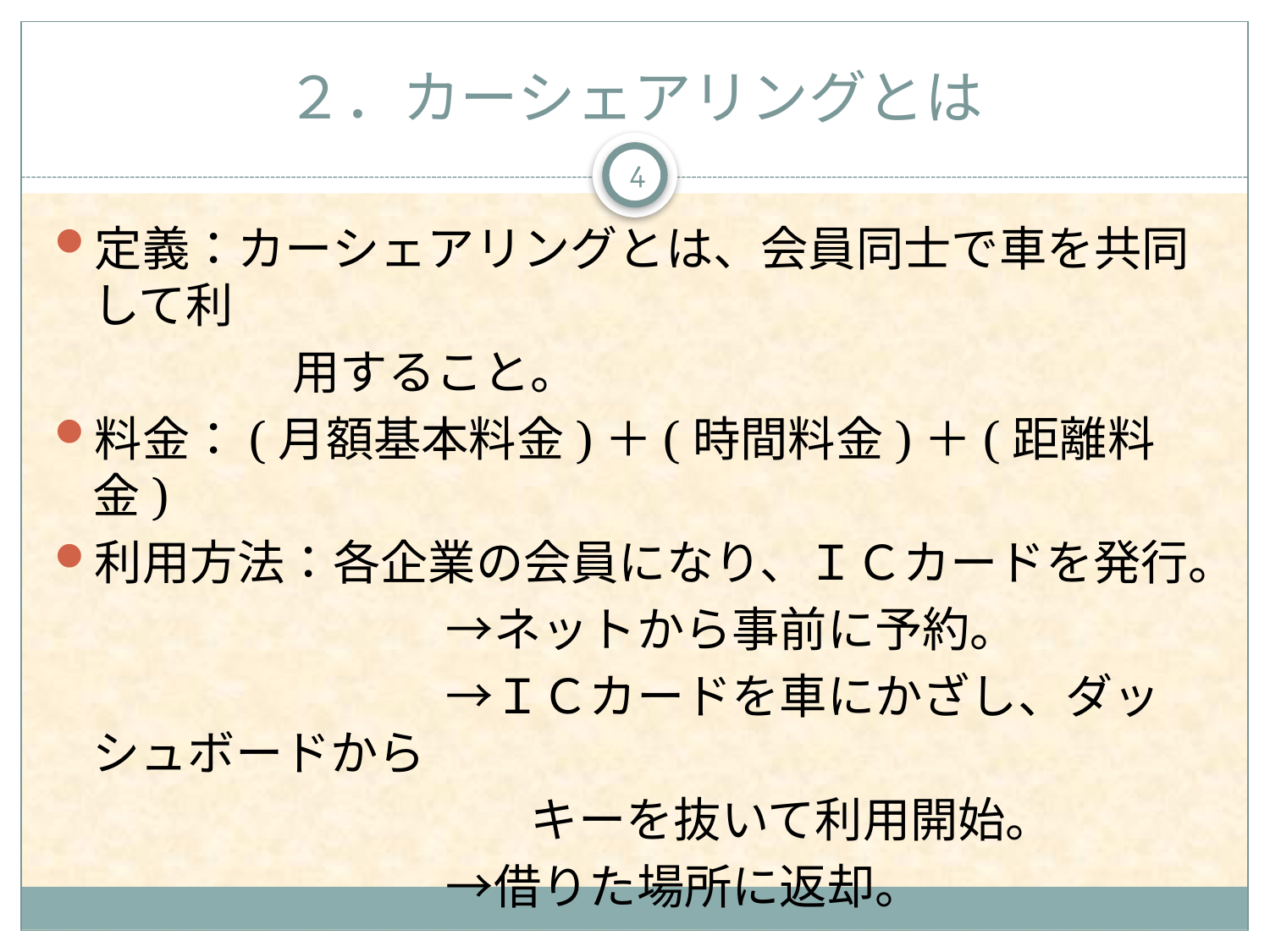

# ２．カーシェアリングとは
4
定義：カーシェアリングとは、会員同士で車を共同して利
　　　　　用すること。
料金：(月額基本料金)＋(時間料金)＋(距離料金)
利用方法：各企業の会員になり、ＩＣカードを発行。
　　　　　　　　 →ネットから事前に予約。
　　　　　　　　 →ＩＣカードを車にかざし、ダッシュボードから
　　　　　　　　　　キーを抜いて利用開始。
　　　　　　　　 →借りた場所に返却。